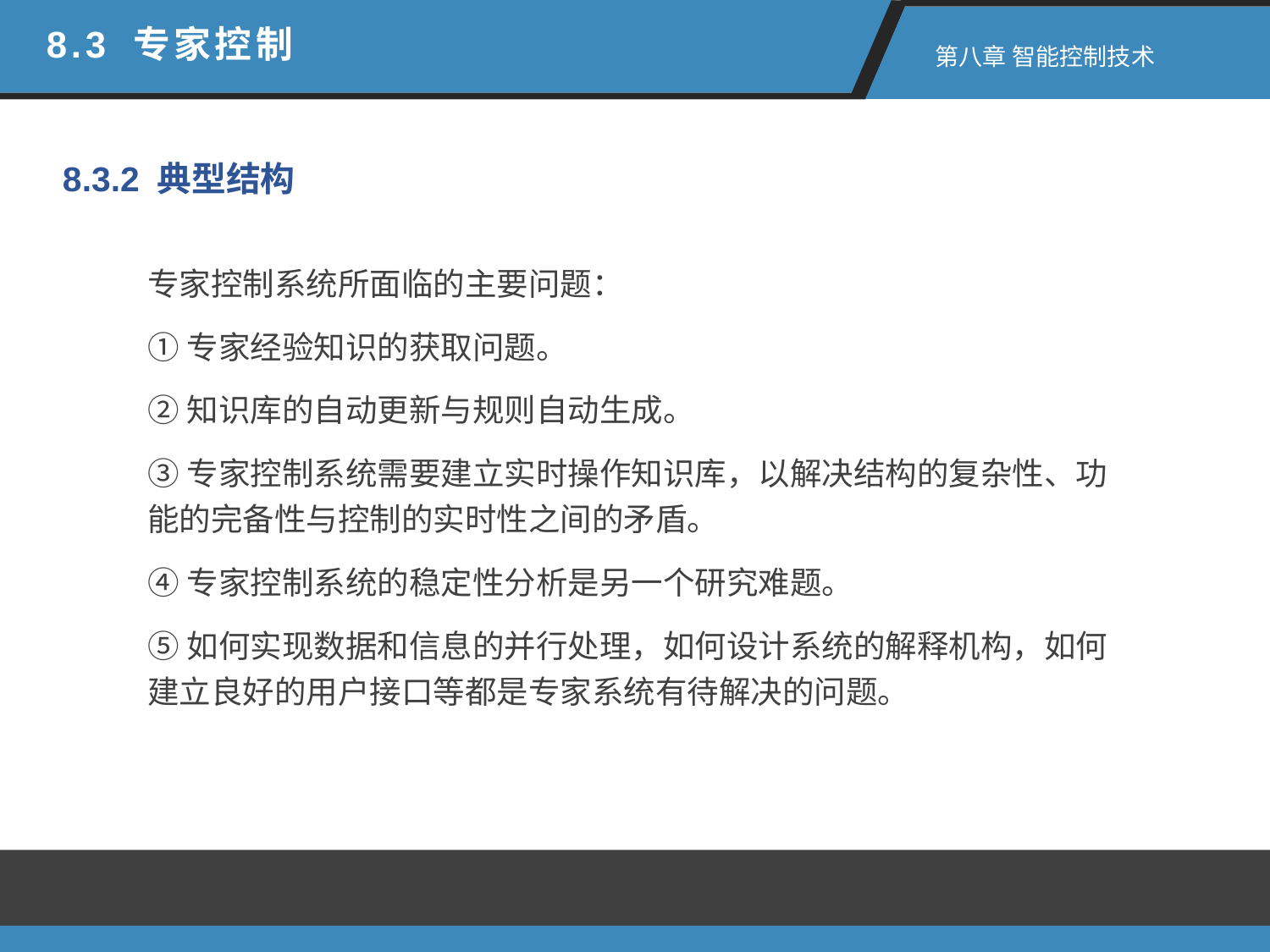

8.3 专家控制
  第八章 智能控制技术
8.3.2 典型结构
专家控制系统所面临的主要问题：
①专家经验知识的获取问题。
②知识库的自动更新与规则自动生成。
③专家控制系统需要建立实时操作知识库，以解决结构的复杂性、功能的完备性与控制的实时性之间的矛盾。
④专家控制系统的稳定性分析是另一个研究难题。
⑤如何实现数据和信息的并行处理，如何设计系统的解释机构，如何建立良好的用户接口等都是专家系统有待解决的问题。